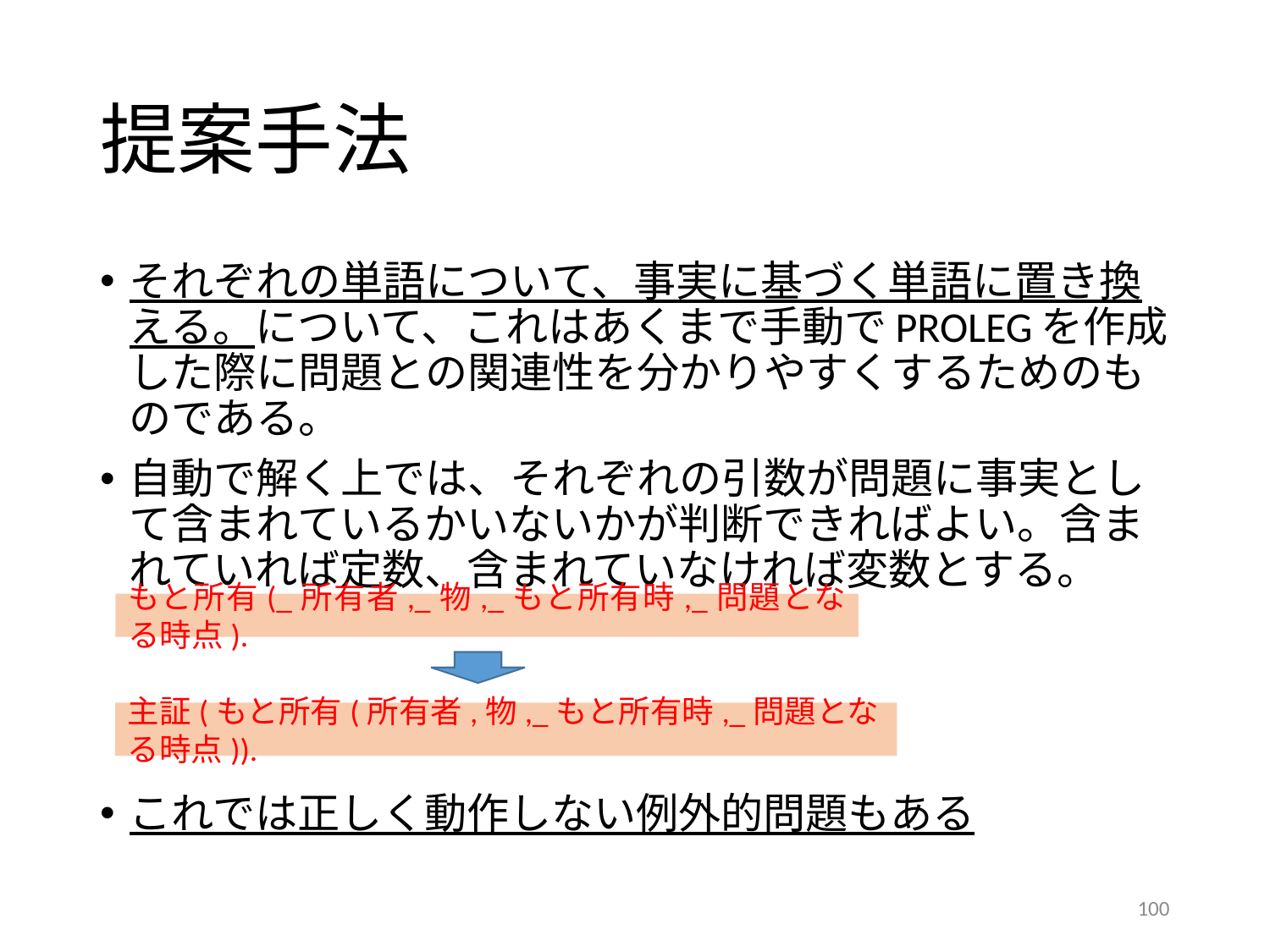

# 提案手法
それぞれの単語について、事実に基づく単語に置き換える。について、これはあくまで手動でPROLEGを作成した際に問題との関連性を分かりやすくするためのものである。
自動で解く上では、それぞれの引数が問題に事実として含まれているかいないかが判断できればよい。含まれていれば定数、含まれていなければ変数とする。

これでは正しく動作しない例外的問題もある
もと所有(_所有者,_物,_もと所有時,_問題となる時点).

主証(もと所有(所有者,物,_もと所有時,_問題となる時点)).
100